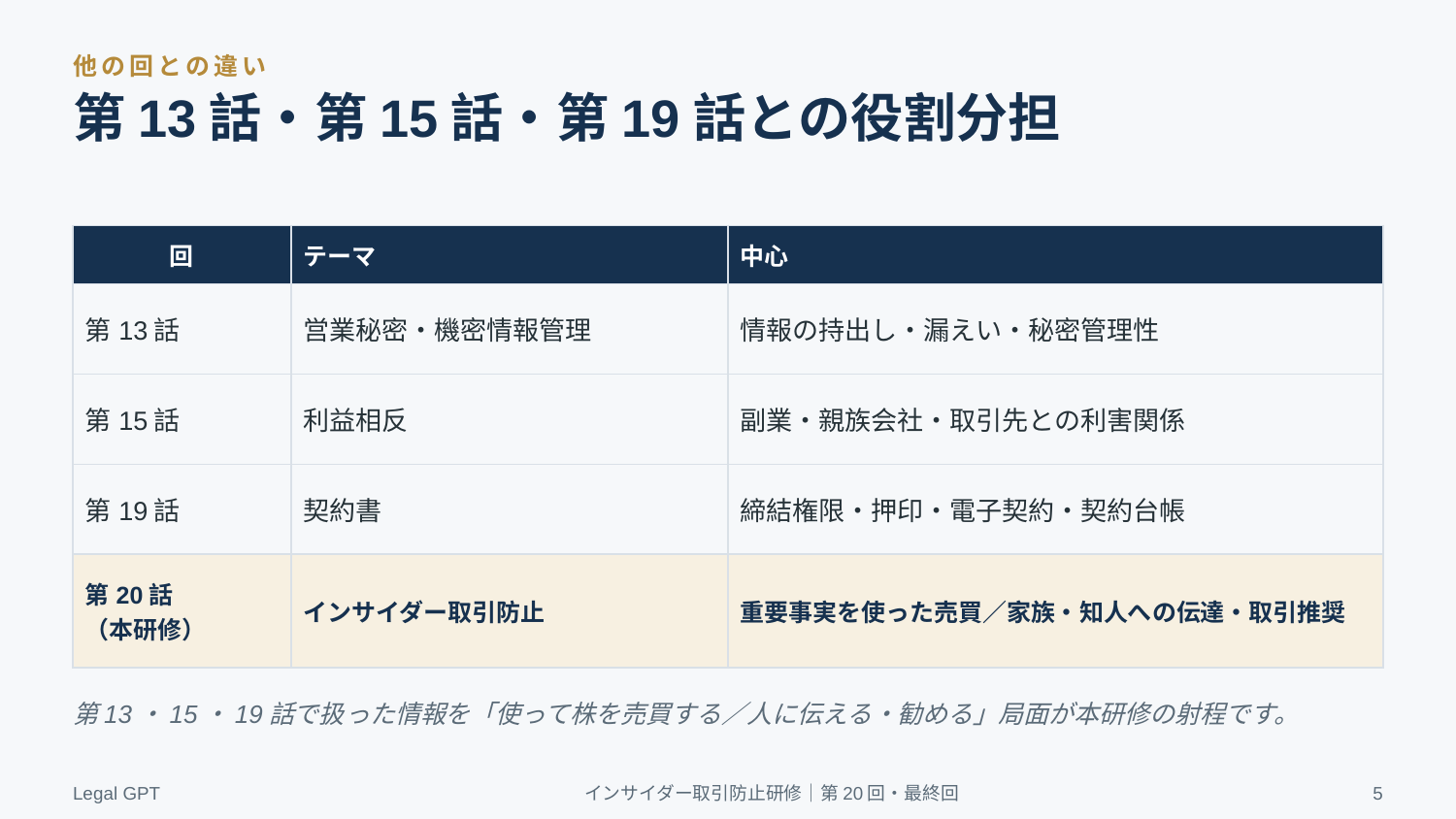

他の回との違い
第13話・第15話・第19話との役割分担
| 回 | テーマ | 中心 |
| --- | --- | --- |
| 第13話 | 営業秘密・機密情報管理 | 情報の持出し・漏えい・秘密管理性 |
| 第15話 | 利益相反 | 副業・親族会社・取引先との利害関係 |
| 第19話 | 契約書 | 締結権限・押印・電子契約・契約台帳 |
| 第20話 （本研修） | インサイダー取引防止 | 重要事実を使った売買／家族・知人への伝達・取引推奨 |
第13・15・19話で扱った情報を「使って株を売買する／人に伝える・勧める」局面が本研修の射程です。
Legal GPT
インサイダー取引防止研修｜第20回・最終回
5